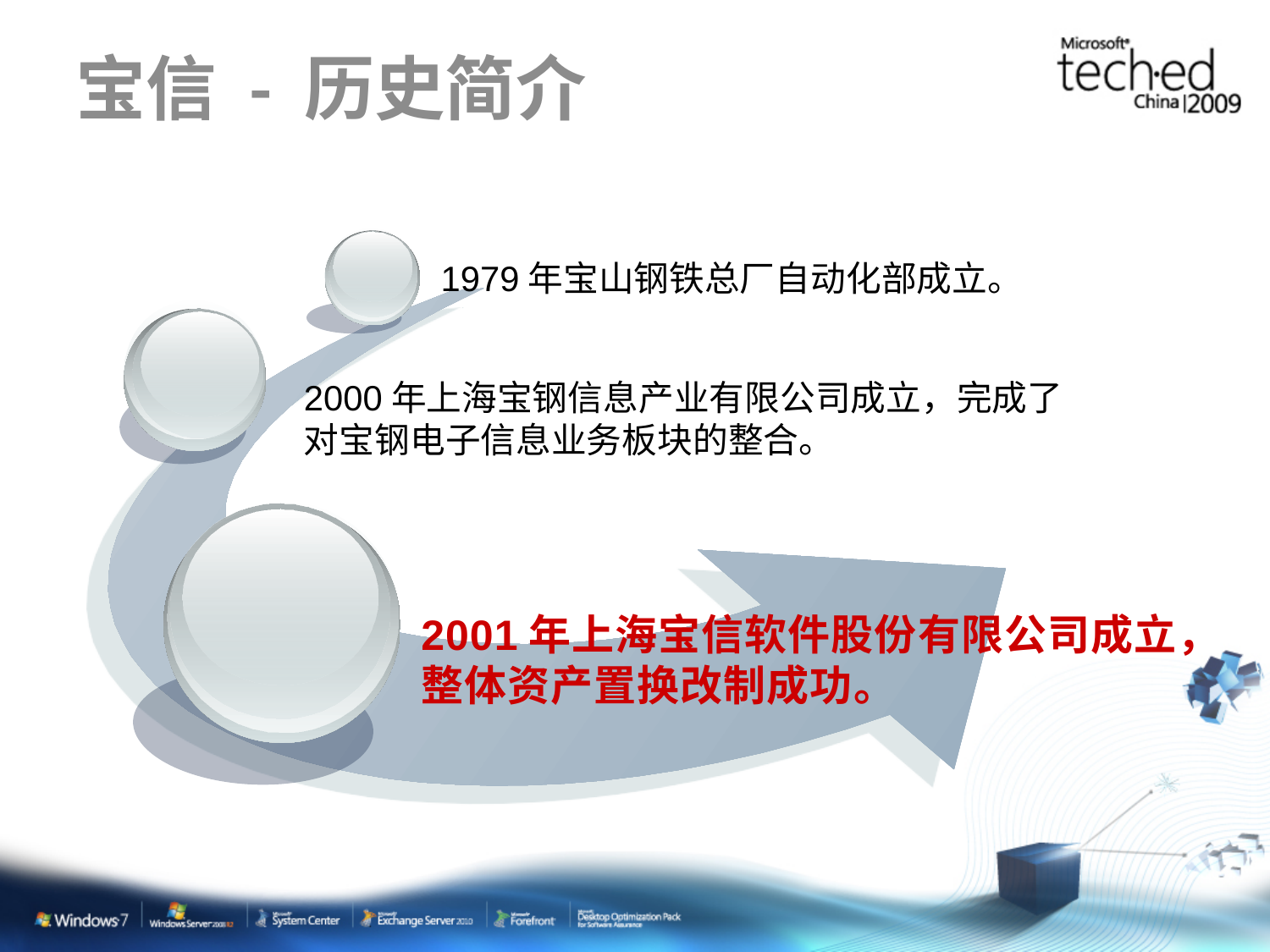

# 宝信 - 历史简介

  1979年宝山钢铁总厂自动化部成立。

2000年上海宝钢信息产业有限公司成立，完成了对宝钢电子信息业务板块的整合。

2001年上海宝信软件股份有限公司成立，整体资产置换改制成功。